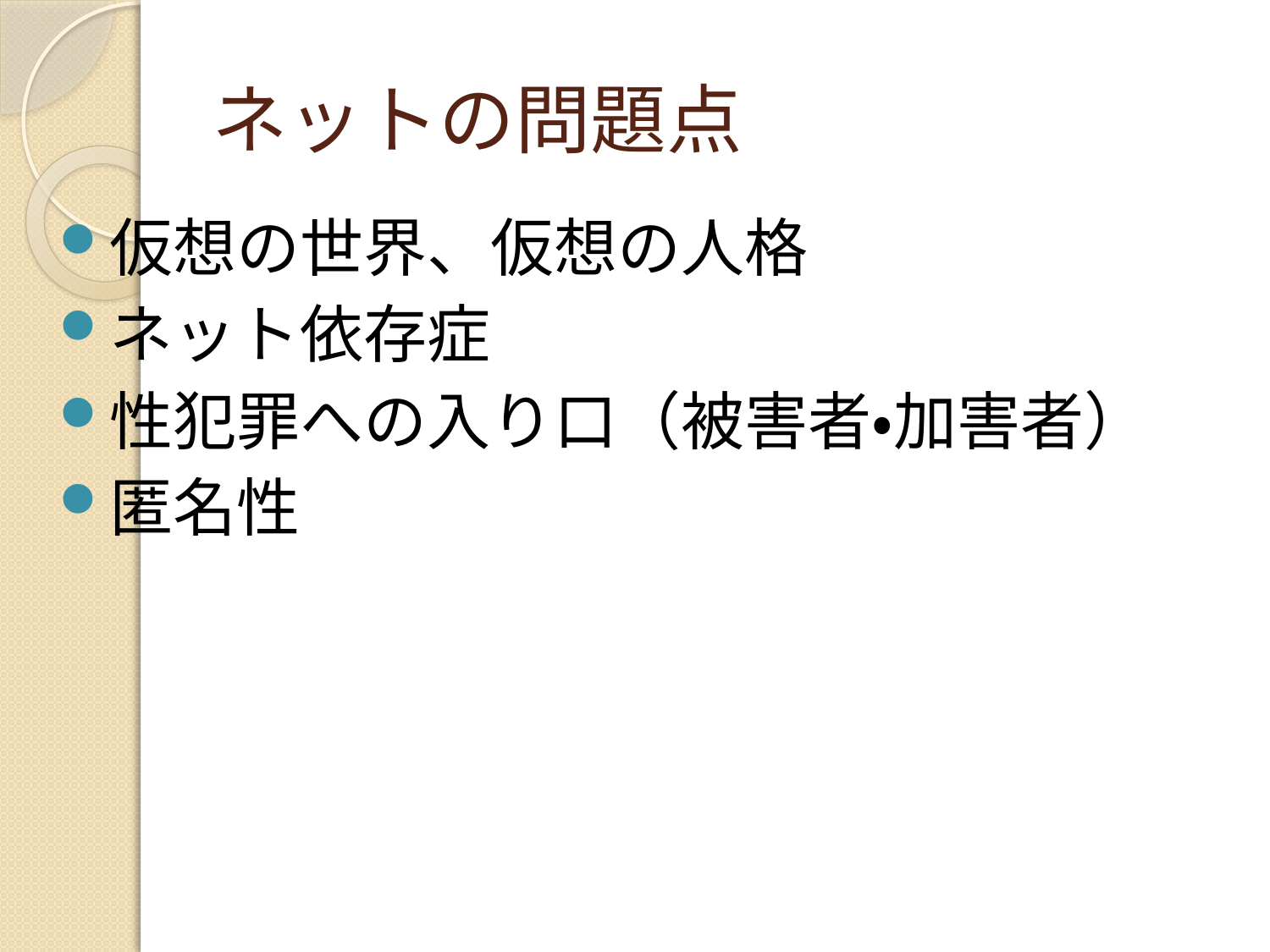

# ネットの問題点
仮想の世界、仮想の人格
ネット依存症
性犯罪への入り口（被害者・加害者）
匿名性